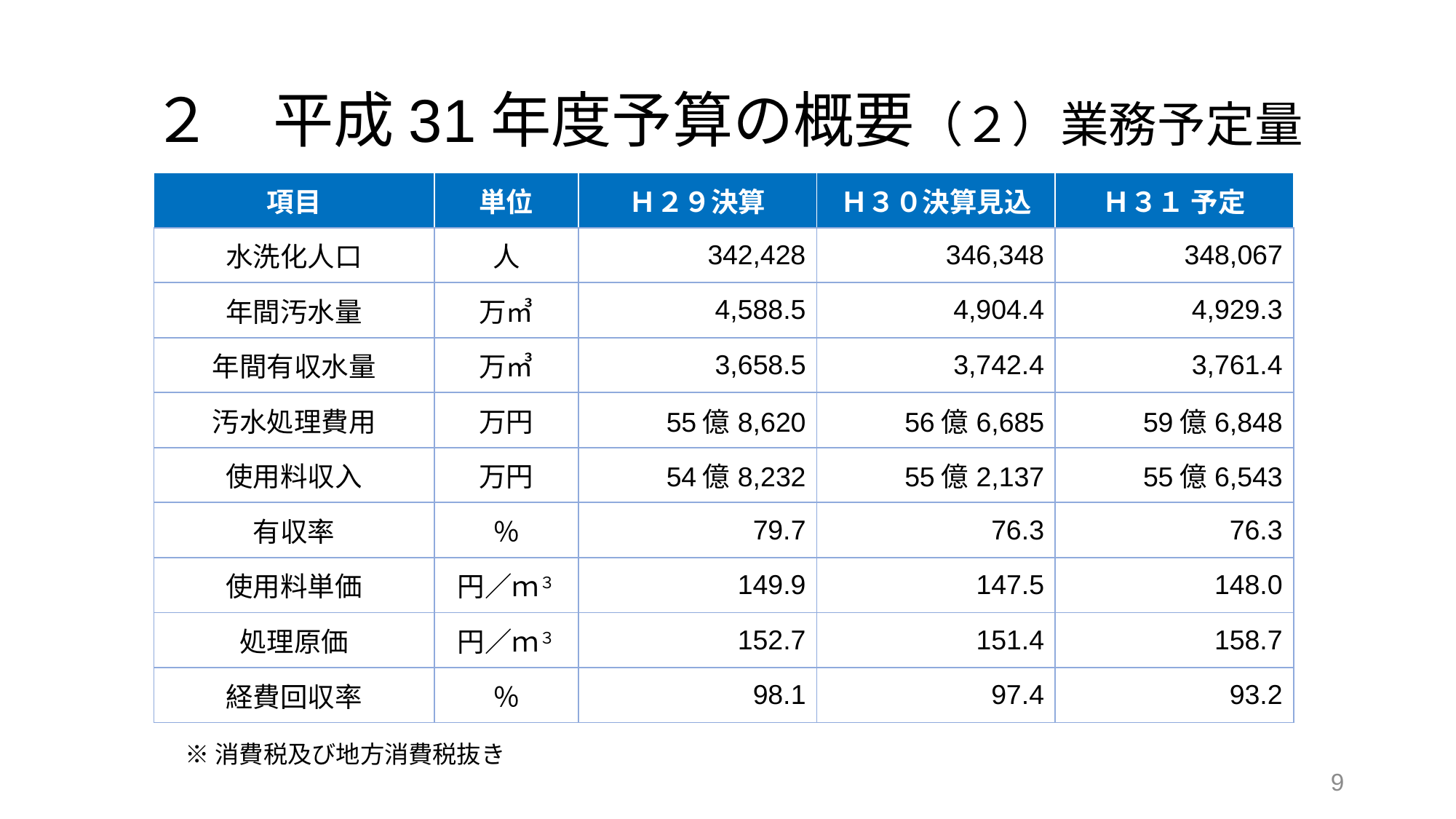

２　平成31年度予算の概要（２）業務予定量
| 項目 | 単位 | Ｈ２９決算 | Ｈ３０決算見込 | Ｈ３１ 予定 |
| --- | --- | --- | --- | --- |
| 水洗化人口 | 人 | 342,428 | 346,348 | 348,067 |
| 年間汚水量 | 万㎥ | 4,588.5 | 4,904.4 | 4,929.3 |
| 年間有収水量 | 万㎥ | 3,658.5 | 3,742.4 | 3,761.4 |
| 汚水処理費用 | 万円 | 55億8,620 | 56億6,685 | 59億6,848 |
| 使用料収入 | 万円 | 54億8,232 | 55億2,137 | 55億6,543 |
| 有収率 | ％ | 79.7 | 76.3 | 76.3 |
| 使用料単価 | 円／ｍ３ | 149.9 | 147.5 | 148.0 |
| 処理原価 | 円／ｍ３ | 152.7 | 151.4 | 158.7 |
| 経費回収率 | ％ | 98.1 | 97.4 | 93.2 |
※消費税及び地方消費税抜き
9